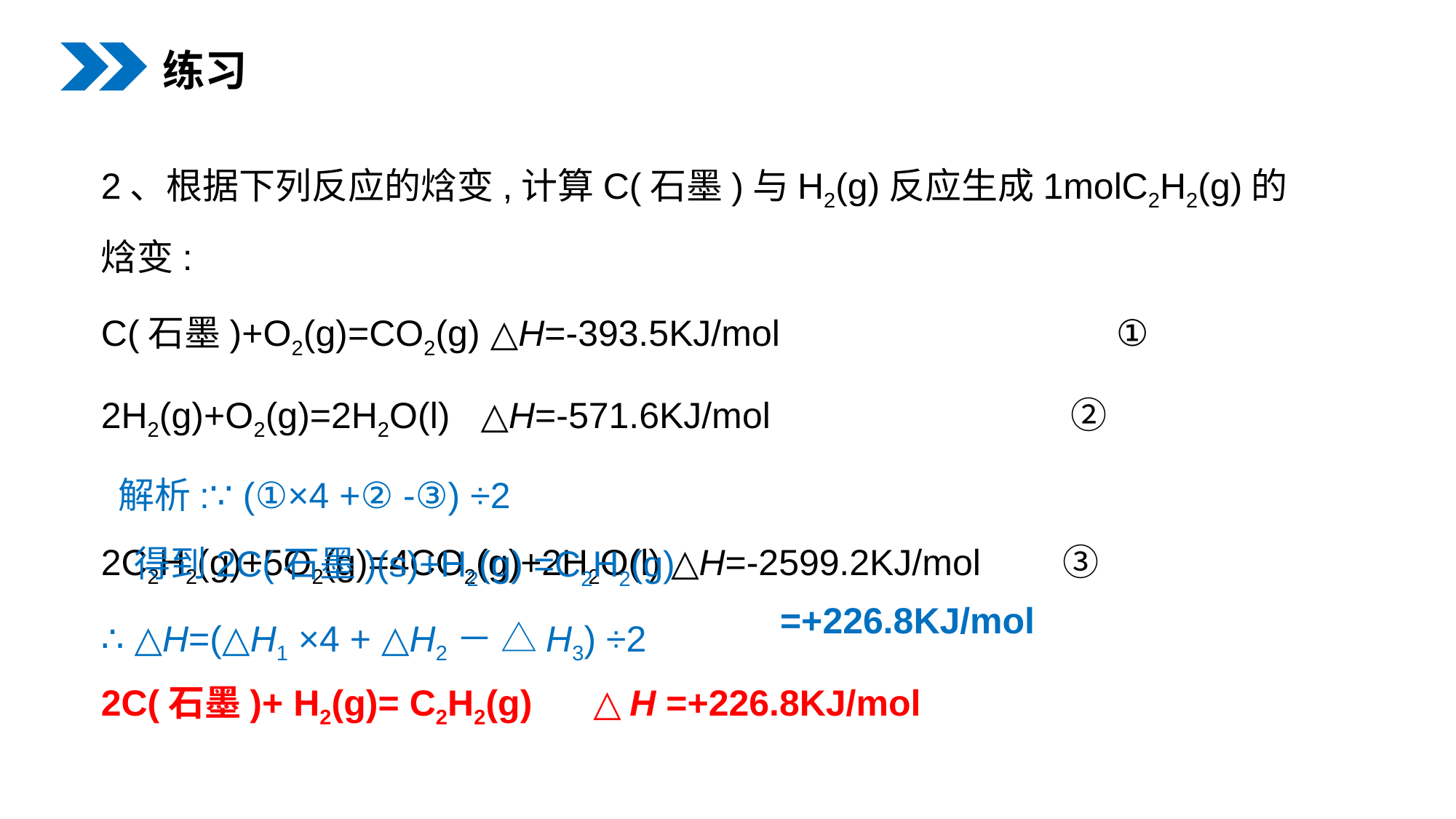

练习
2、根据下列反应的焓变,计算C(石墨)与H2(g)反应生成1molC2H2(g)的焓变:
C(石墨)+O2(g)=CO2(g) △H=-393.5KJ/mol                                 ①
2H2(g)+O2(g)=2H2O(l)   △H=-571.6KJ/mol　　　　　　　　②
2C2H2(g)+5O2(g)=4CO2(g)+2H2O(l) △H=-2599.2KJ/mol　　③
 解析:∵ (①×4 +② -③) ÷2
   得到2C(石墨)(s)+H2(g) =C2H2(g)
∴ △H=(△H1 ×4 + △H2－ △H3) ÷2
=+226.8KJ/mol
2C(石墨)+ H2(g)= C2H2(g)      △H =+226.8KJ/mol